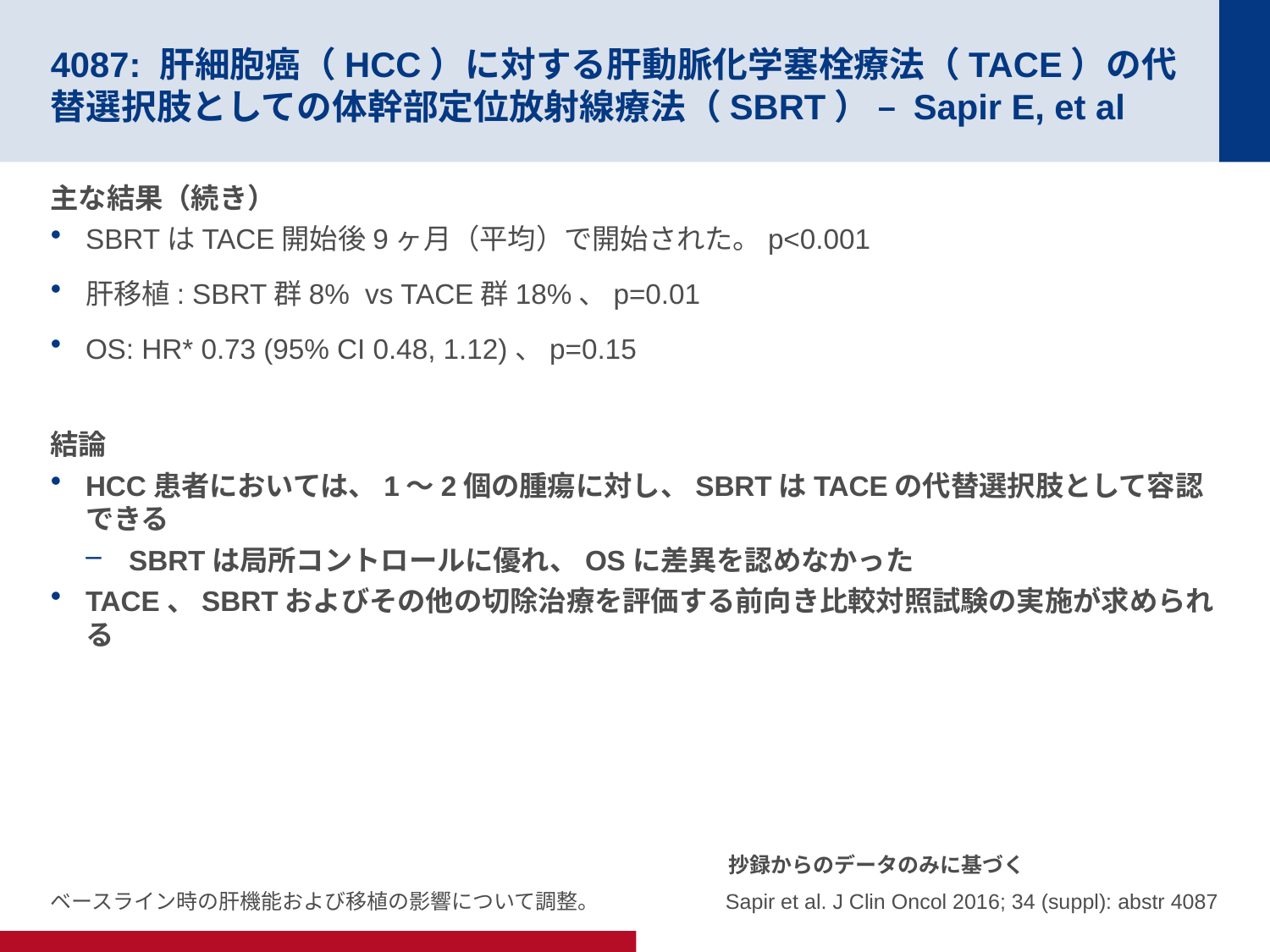

# 4087: 肝細胞癌（HCC）に対する肝動脈化学塞栓療法（TACE）の代替選択肢としての体幹部定位放射線療法（SBRT） – Sapir E, et al
主な結果（続き）
SBRTはTACE開始後9ヶ月（平均）で開始された。p<0.001
肝移植: SBRT群8%  vs TACE群18%、p=0.01
OS: HR* 0.73 (95% CI 0.48, 1.12)、p=0.15

結論
HCC患者においては、1～2個の腫瘍に対し、SBRTはTACEの代替選択肢として容認できる
SBRTは局所コントロールに優れ、OSに差異を認めなかった
TACE、SBRTおよびその他の切除治療を評価する前向き比較対照試験の実施が求められる

抄録からのデータのみに基づく
 Sapir et al. J Clin Oncol 2016; 34 (suppl): abstr 4087
ベースライン時の肝機能および移植の影響について調整。